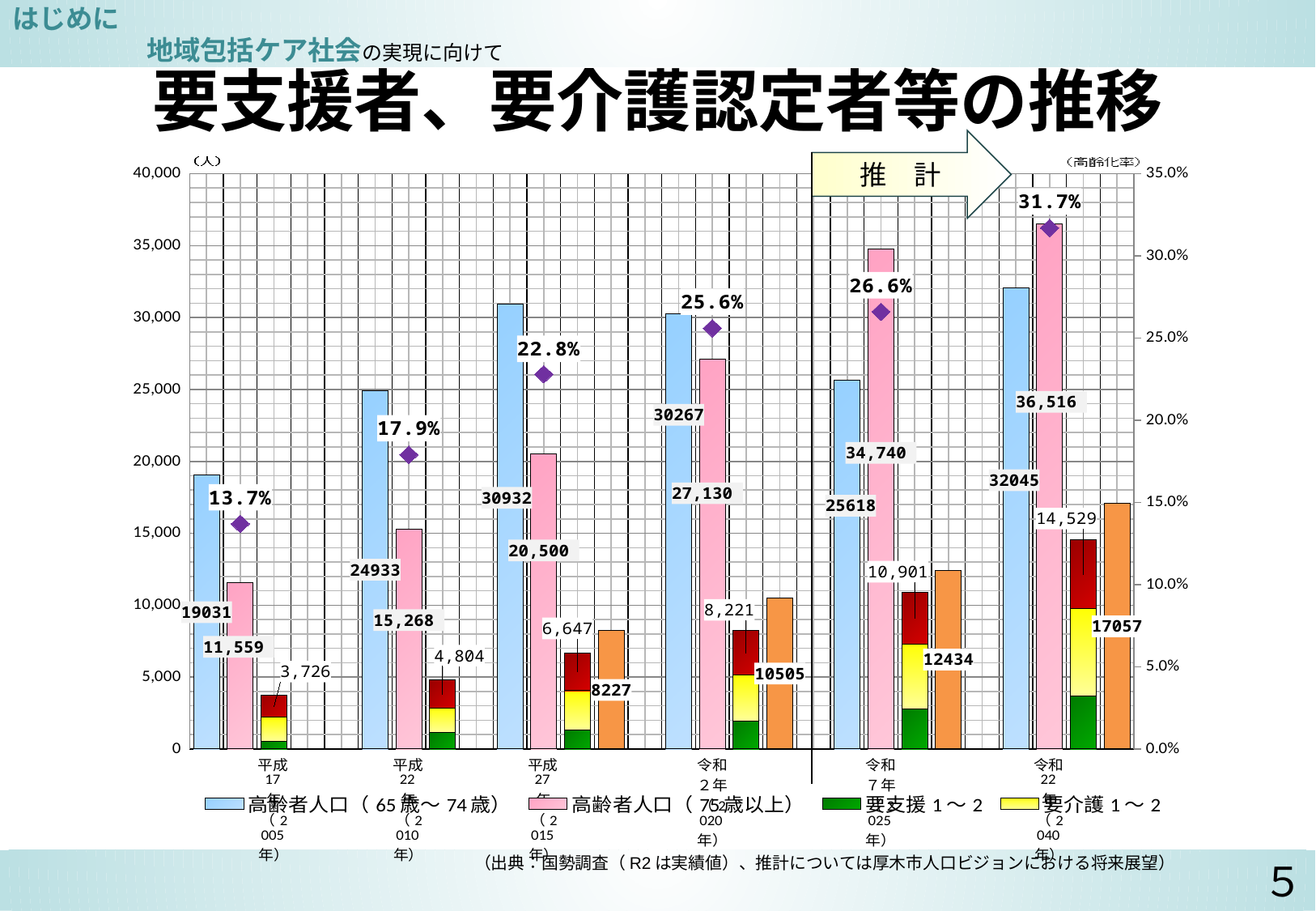

はじめに　　　　　　　　　　　　　　　　　　　　　　　　　　　　　　　　　　　　　　　　　　　　　　　　地域包括ケア社会の実現に向けて
# 要支援者、要介護認定者等の推移
推　計

### Chart

| Category | 高齢者人口（65歳～74歳） | 高齢者人口（75歳以上） | 要支援1～2 | 要介護1～2 | 要介護3～5 | 認知症高齢者数 | 高齢化率 |
|---|---|---|---|---|---|---|---|
|  | 19031.0 | None | None | None | None | None | None |
|  | None | 11559.0 | None | None | None | None | 0.137 |
| 平成17年
（2005年） | None | None | 521.0 | 1684.0 | 1521.0 | None | None |
|  | None | None | None | None | None | None | None |
|  | None | None | None | None | None | None | None |
|  | 24933.0 | None | None | None | None | None | None |
| 平成22年
（2010年） | None | 15268.0 | None | None | None | None | 0.179 |
|  | None | None | 1129.0 | 1712.0 | 1963.0 | None | None |
|  | None | None | None | None | None | None | None |
|  | 30932.0 | None | None | None | None | None | None |
| 平成27年
（2015年） | None | 20500.0 | None | None | None | None | 0.228 |
|  | None | None | 1303.0 | 2751.0 | 2593.0 | None | None |
|  | None | None | None | None | None | 8227.0 | None |
|  | None | None | None | None | None | None | None |
|  | 30267.0 | None | None | None | None | None | None |
| 令和２年
（2020年） | None | 27130.0 | None | None | None | None | 0.256 |
|  | None | None | 1951.0 | 3192.0 | 3078.0 | None | None |
|  | None | None | None | None | None | 10505.0 | None |
|  | None | None | None | None | None | None | None |
|  | 25618.0 | None | None | None | None | None | None |
| 令和７年
（2025年） | None | 34740.0 | None | None | None | None | 0.266 |
|  | None | None | 2779.0 | 4535.0 | 3587.0 | None | None |
|  | None | None | None | None | None | 12434.0 | None |
|  | None | None | None | None | None | None | None |
|  | 32045.0 | None | None | None | None | None | None |
| 令和22年
（2040年） | None | 36516.0 | None | None | None | None | 0.317 |
（出典：国勢調査（R2は実績値）、推計については厚木市人口ビジョンにおける将来展望）
５